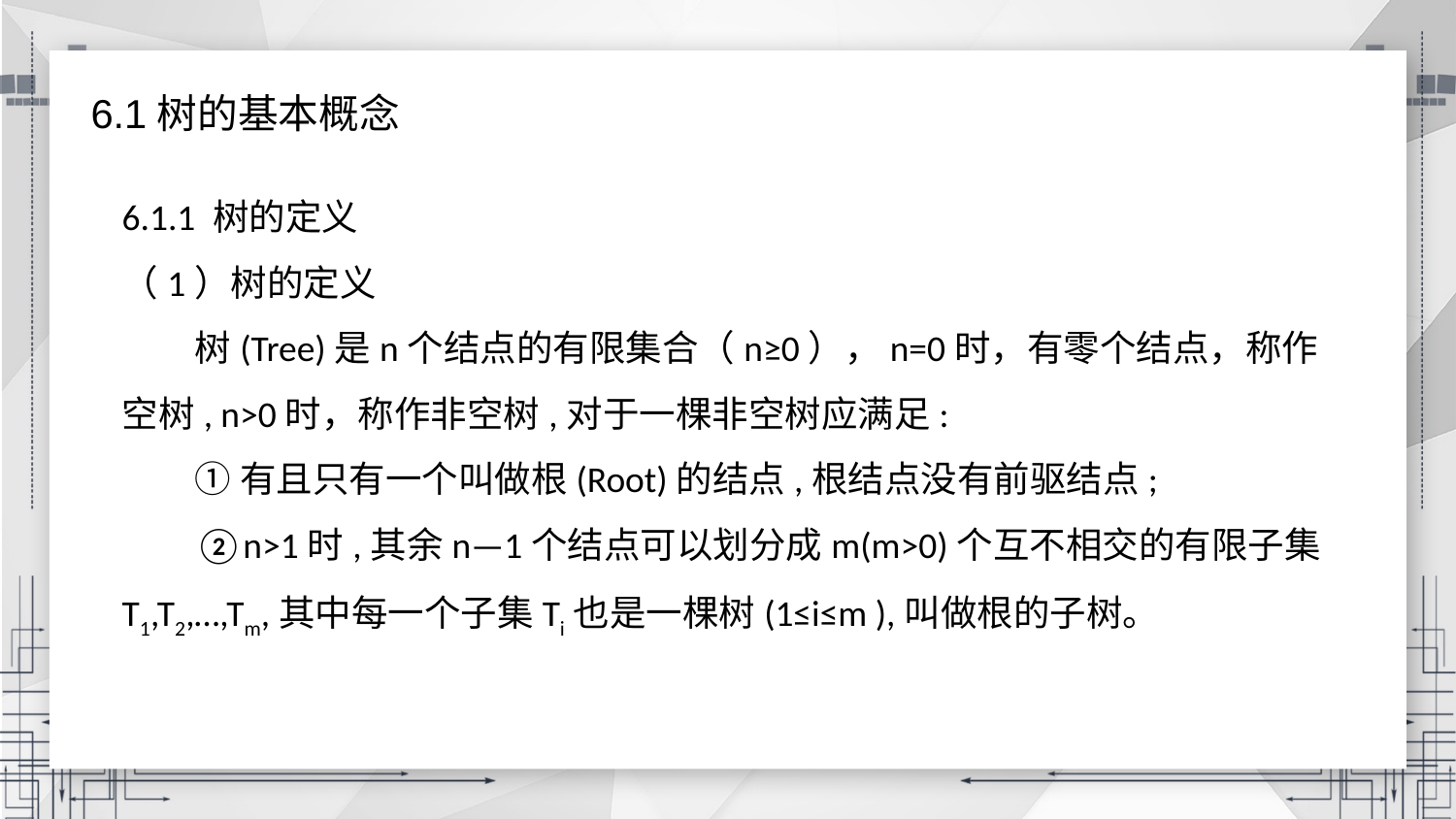

6.1树的基本概念
6.1.1 树的定义
（1）树的定义
树(Tree)是n个结点的有限集合（n≥0），n=0时，有零个结点，称作空树, n>0时，称作非空树,对于一棵非空树应满足:
①有且只有一个叫做根(Root)的结点,根结点没有前驱结点;
②n>1时,其余n—1个结点可以划分成m(m>0)个互不相交的有限子集 T1,T2,…,Tm,其中每一个子集Ti也是一棵树(1≤i≤m ),叫做根的子树。